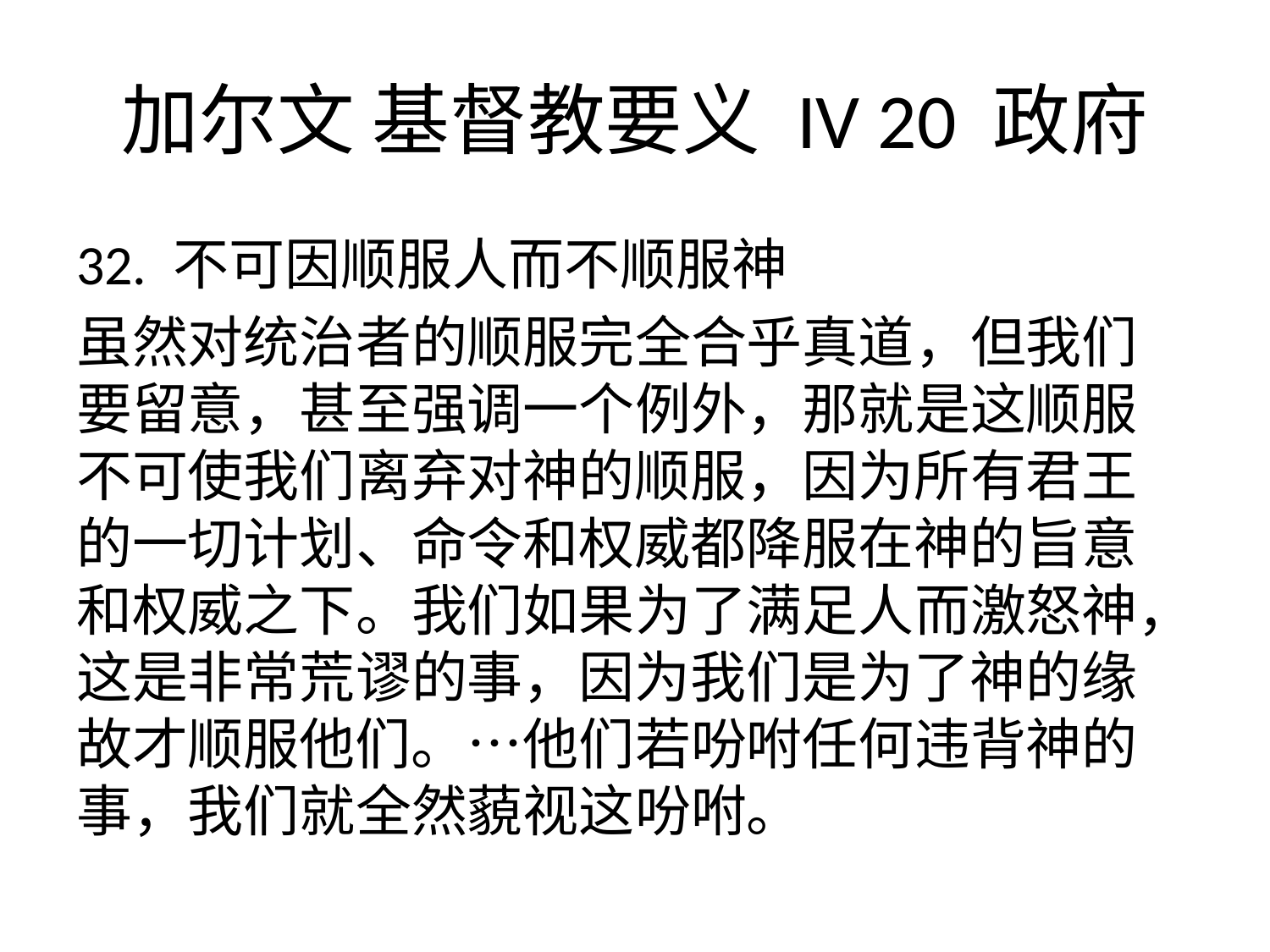

# 加尔文 基督教要义 IV 20 政府
32. 不可因顺服人而不顺服神
虽然对统治者的顺服完全合乎真道，但我们要留意，甚至强调一个例外，那就是这顺服不可使我们离弃对神的顺服，因为所有君王的一切计划、命令和权威都降服在神的旨意和权威之下。我们如果为了满足人而激怒神，这是非常荒谬的事，因为我们是为了神的缘故才顺服他们。…他们若吩咐任何违背神的事，我们就全然藐视这吩咐。